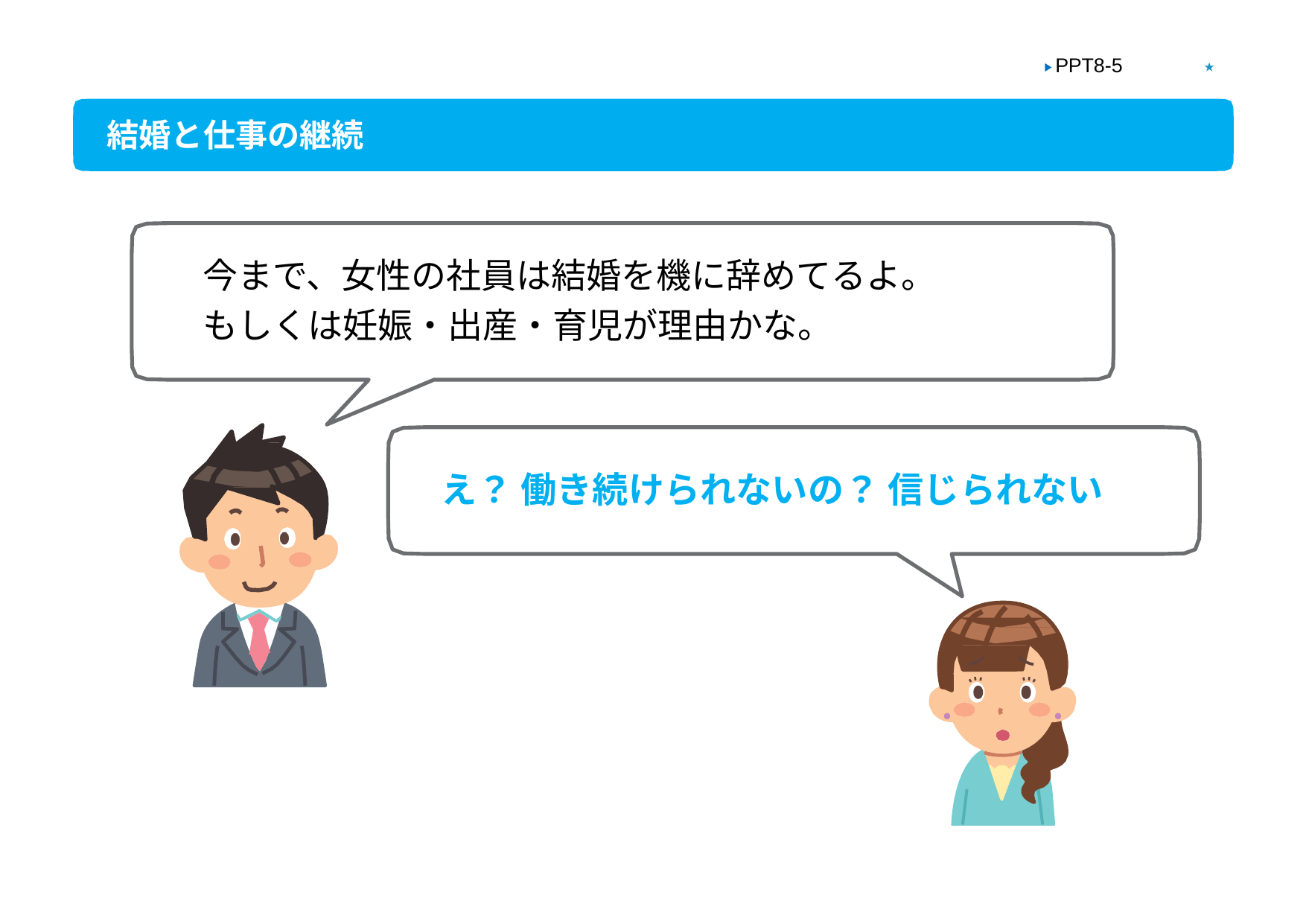

★
▶ PPT8-5

結婚と仕事の継続

今まで、女性の社員は結婚を機に辞めてるよ。
もしくは妊娠・出産・育児が理由かな。

え？ 働き続けられないの？ 信じられない